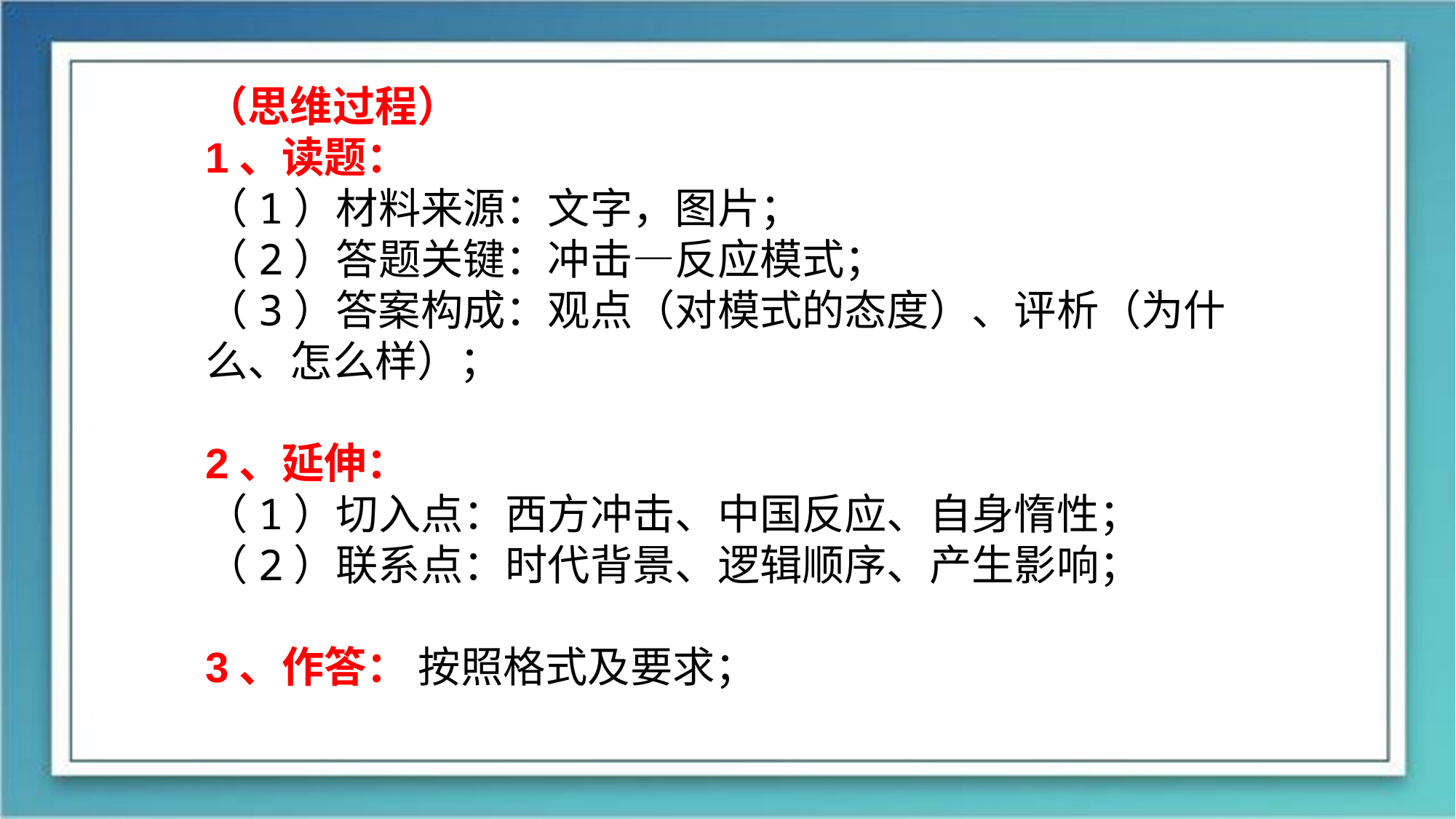

（思维过程）
1、读题：
（1）材料来源：文字，图片；
（2）答题关键：冲击—反应模式；
（3）答案构成：观点（对模式的态度）、评析（为什么、怎么样）；

2、延伸：
（1）切入点：西方冲击、中国反应、自身惰性；
（2）联系点：时代背景、逻辑顺序、产生影响；

3、作答： 按照格式及要求；